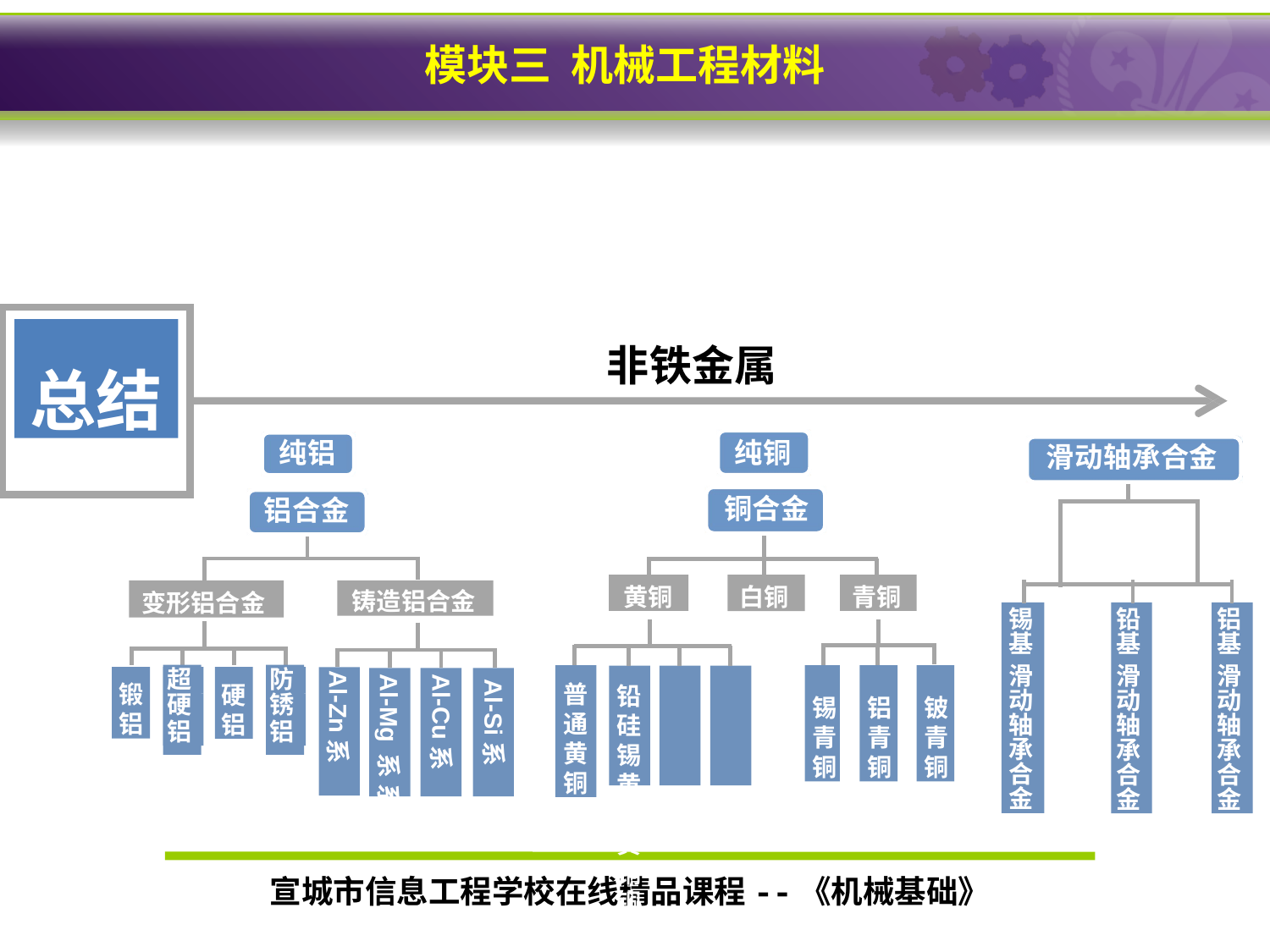

总结
非铁金属

纯铝
铝合金
纯铜
铜合金

滑动轴承合金

黄铜
白铜
青铜

变形铝合金
铸造铝合金
锡 基
滑 动 轴 承 合 金
铅 基
滑 动 轴 承 合 金
铝 基
滑 动 轴 承 合 金

Al-Si系
Al-Cu系
Al-Mg系系  Al-Zn系
普 通 黄 铜
锡 青 铜
铝 青 铜
铍 青 铜

锻 铝
超
硬 铝
防

铅	硅	锡
黄	黄	黄
铜	铜	铜
硬
锈
铝
铝